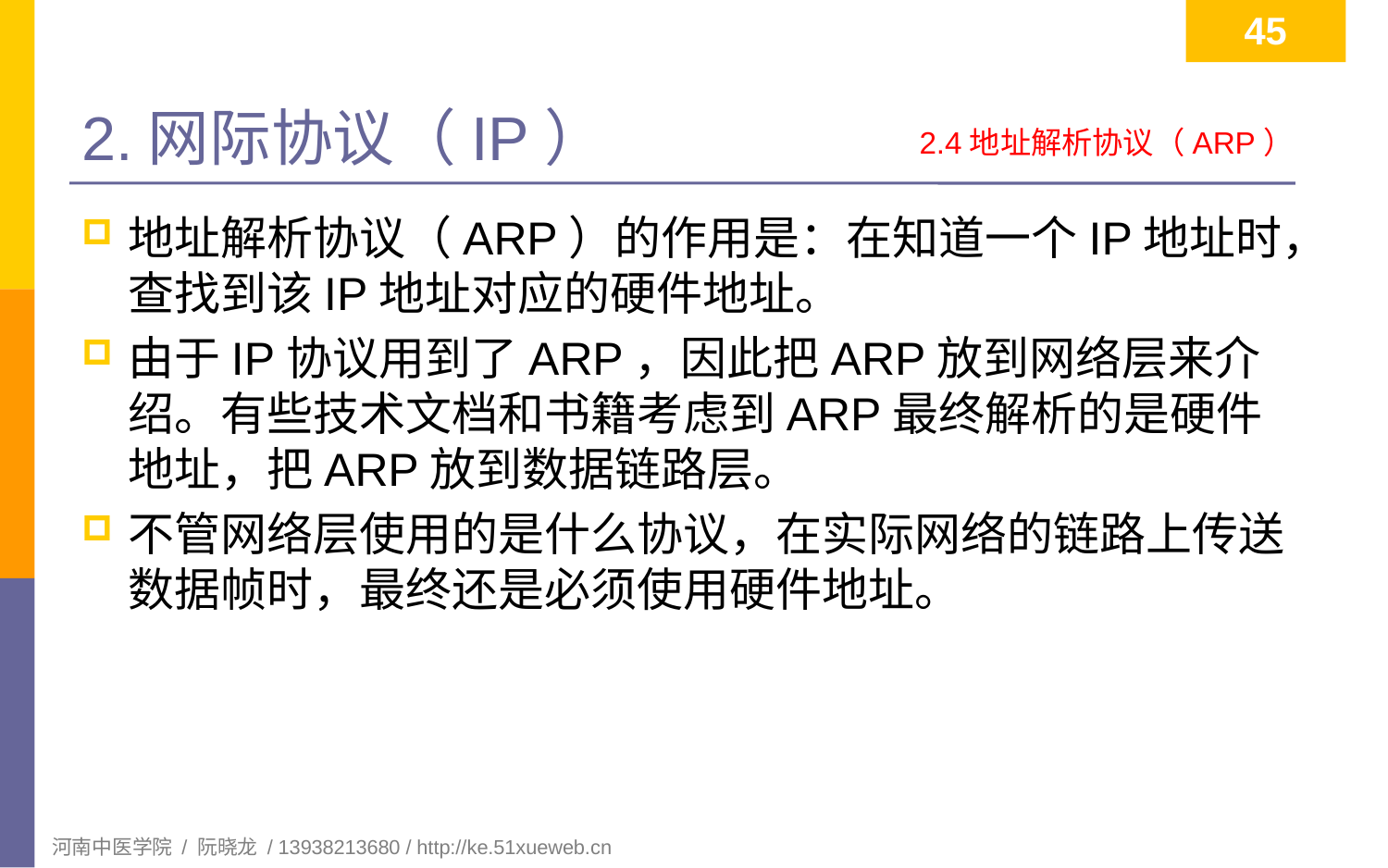

45
# 2.网际协议（IP）
2.4地址解析协议（ARP）
地址解析协议（ARP）的作用是：在知道一个IP地址时，查找到该IP地址对应的硬件地址。
由于IP协议用到了ARP，因此把ARP放到网络层来介绍。有些技术文档和书籍考虑到ARP最终解析的是硬件地址，把ARP放到数据链路层。
不管网络层使用的是什么协议，在实际网络的链路上传送数据帧时，最终还是必须使用硬件地址。